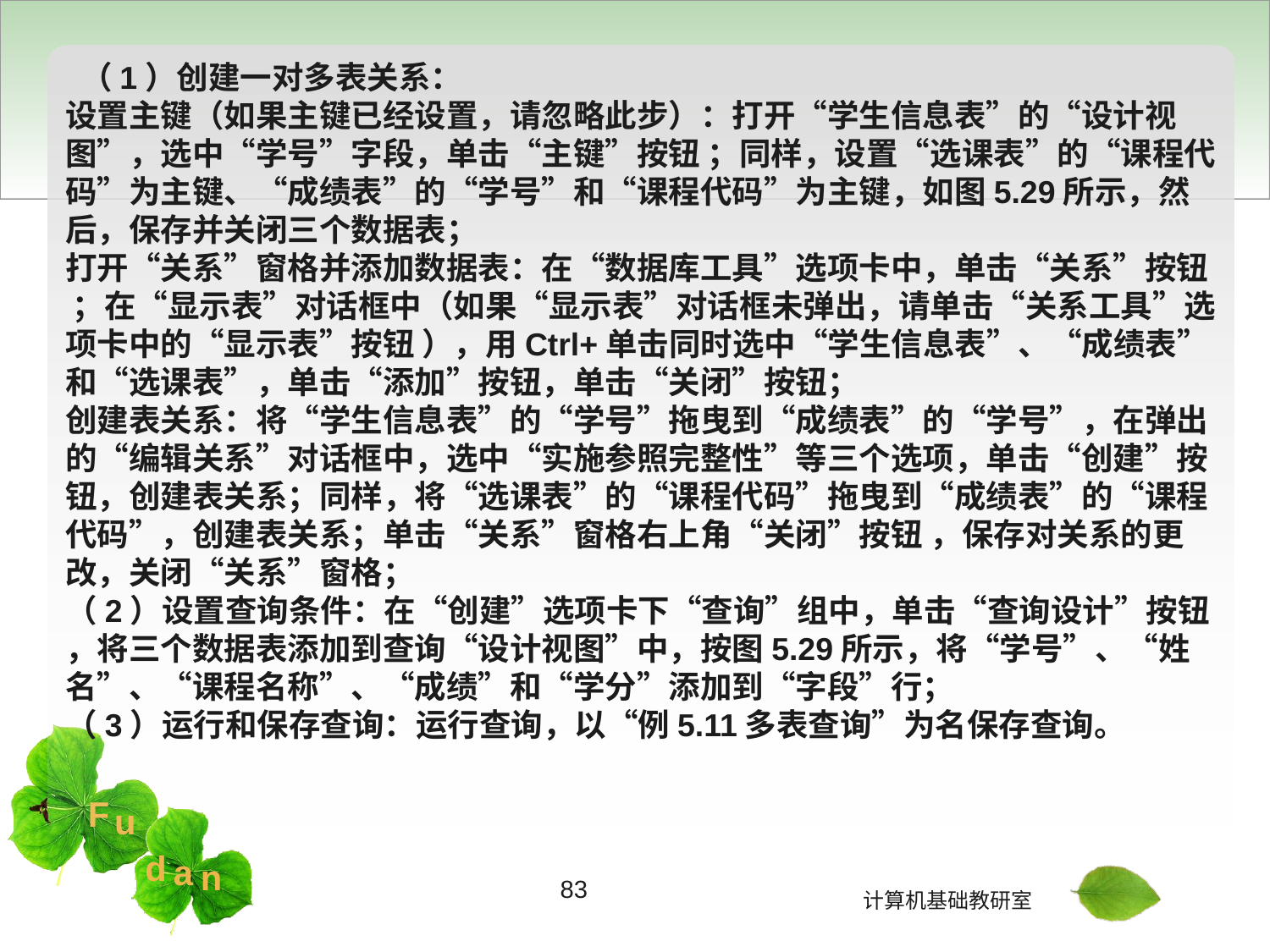

（1）创建一对多表关系：
设置主键（如果主键已经设置，请忽略此步）：打开“学生信息表”的“设计视图”，选中“学号”字段，单击“主键”按钮 ；同样，设置“选课表”的“课程代码”为主键、“成绩表”的“学号”和“课程代码”为主键，如图5.29所示，然后，保存并关闭三个数据表；
打开“关系”窗格并添加数据表：在“数据库工具”选项卡中，单击“关系”按钮 ；在“显示表”对话框中（如果“显示表”对话框未弹出，请单击“关系工具”选项卡中的“显示表”按钮 ），用Ctrl+单击同时选中“学生信息表”、“成绩表”和“选课表”，单击“添加”按钮，单击“关闭”按钮；
创建表关系：将“学生信息表”的“学号”拖曳到“成绩表”的“学号”，在弹出的“编辑关系”对话框中，选中“实施参照完整性”等三个选项，单击“创建”按钮，创建表关系；同样，将“选课表”的“课程代码”拖曳到“成绩表”的“课程代码”，创建表关系；单击“关系”窗格右上角“关闭”按钮 ，保存对关系的更改，关闭“关系”窗格；
（2）设置查询条件：在“创建”选项卡下“查询”组中，单击“查询设计”按钮 ，将三个数据表添加到查询“设计视图”中，按图5.29所示，将“学号”、“姓名”、“课程名称”、“成绩”和“学分”添加到“字段”行；
（3）运行和保存查询：运行查询，以“例5.11多表查询”为名保存查询。
83